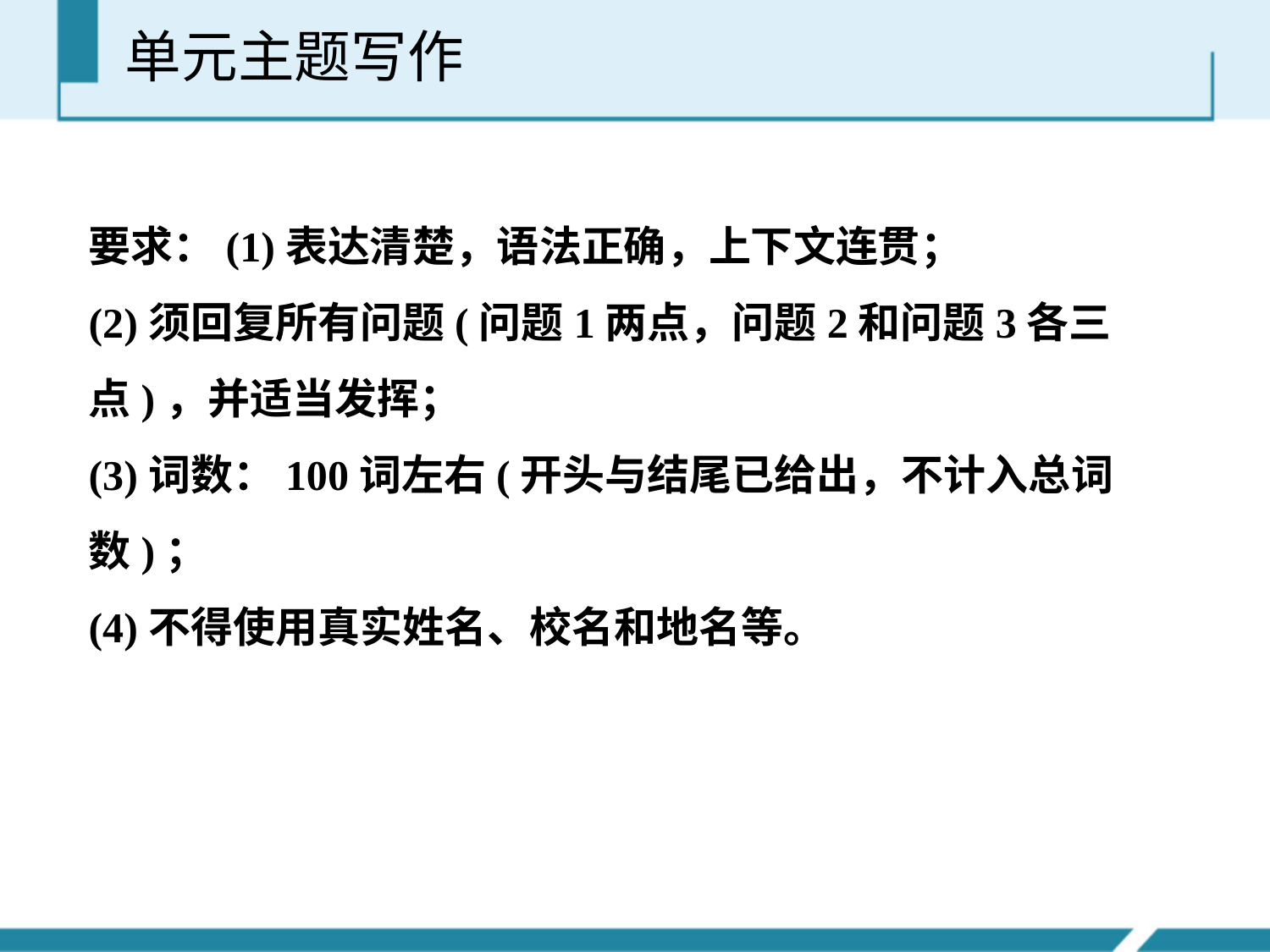

单元主题写作
要求：(1)表达清楚，语法正确，上下文连贯；
(2)须回复所有问题(问题1两点，问题2和问题3各三点)，并适当发挥；
(3)词数：100词左右(开头与结尾已给出，不计入总词数)；
(4)不得使用真实姓名、校名和地名等。